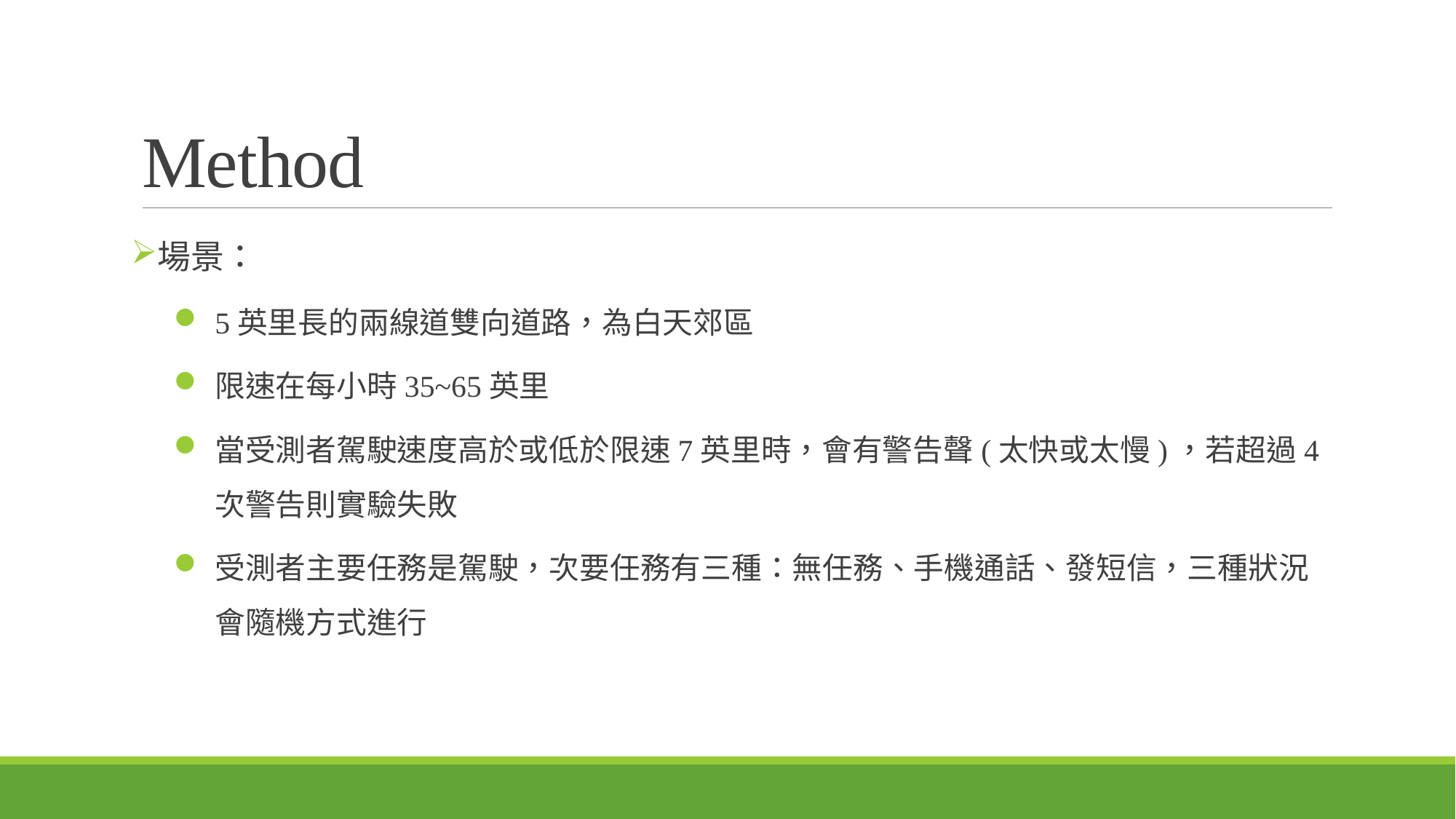

# Method
場景：
5英里長的兩線道雙向道路，為白天郊區
限速在每小時35~65英里
當受測者駕駛速度高於或低於限速7英里時，會有警告聲(太快或太慢)，若超過4次警告則實驗失敗
受測者主要任務是駕駛，次要任務有三種：無任務、手機通話、發短信，三種狀況會隨機方式進行